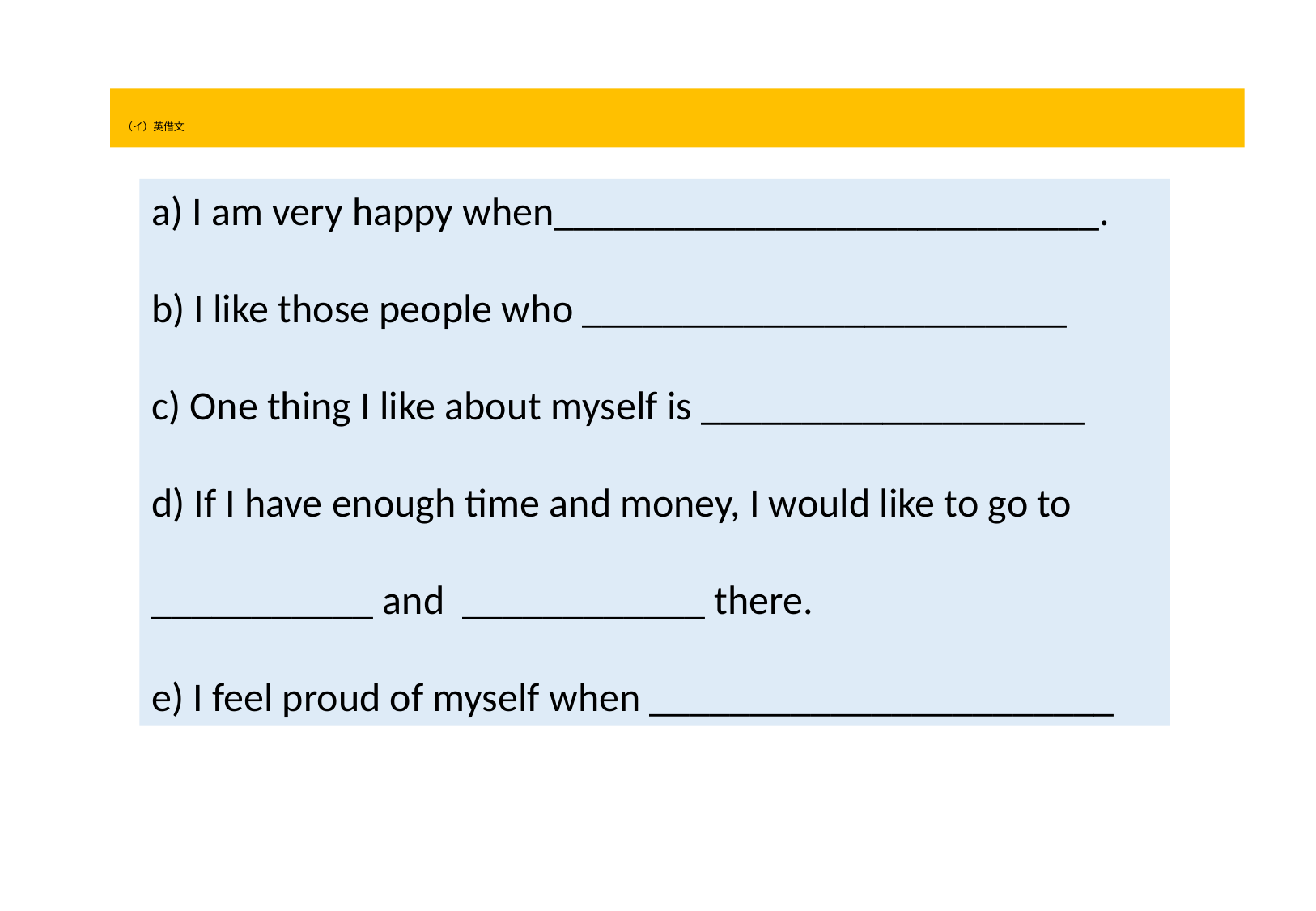

# （イ）英借文
a) I am very happy when___________________________.

b) I like those people who ________________________

c) One thing I like about myself is ___________________

d) If I have enough time and money, I would like to go to
___________ and  ____________ there.

e) I feel proud of myself when _______________________